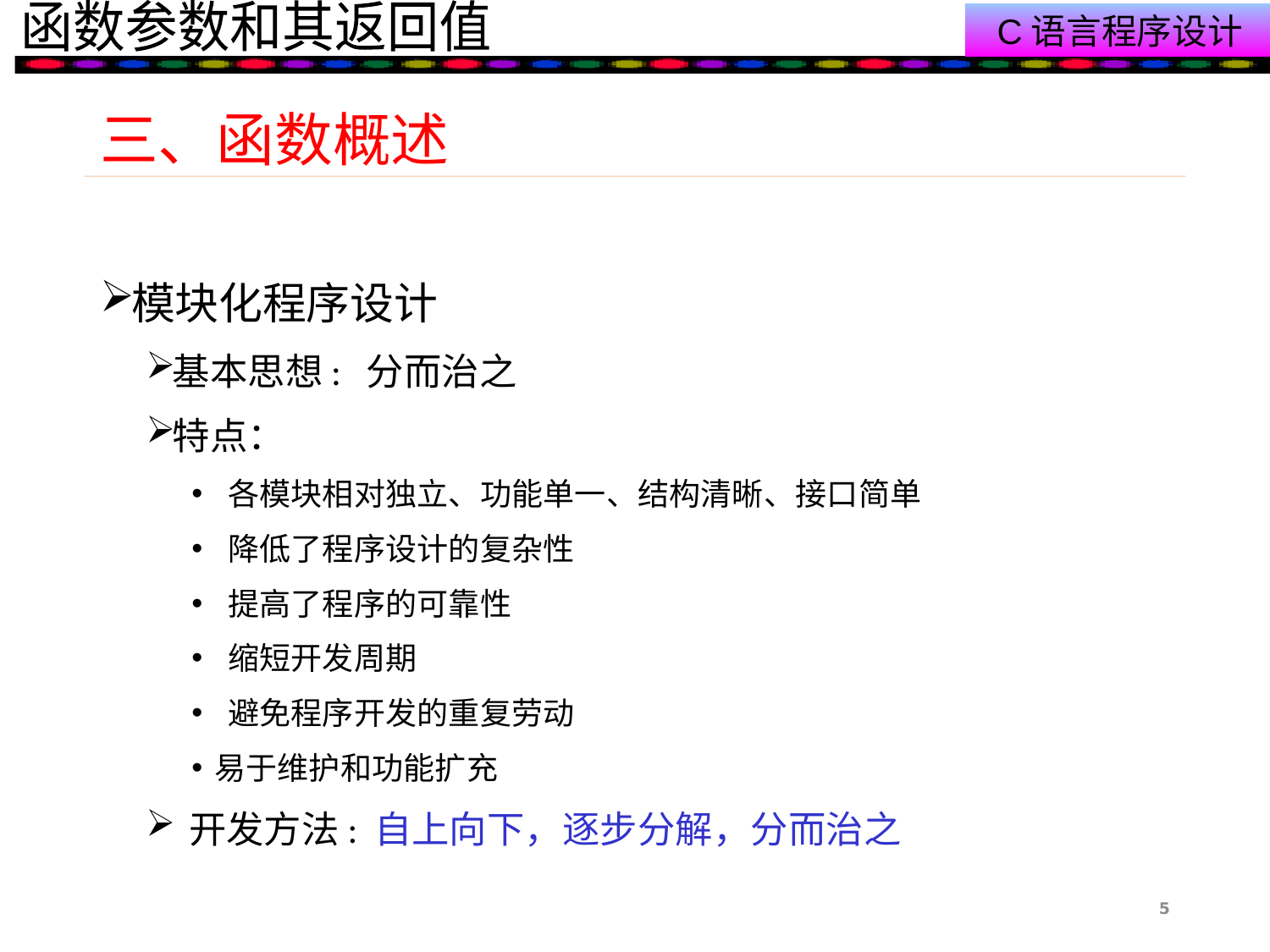

# 三、函数概述
模块化程序设计
基本思想:  分而治之
特点：
 各模块相对独立、功能单一、结构清晰、接口简单
 降低了程序设计的复杂性
 提高了程序的可靠性
 缩短开发周期
 避免程序开发的重复劳动
易于维护和功能扩充
 开发方法: 自上向下，逐步分解，分而治之

5